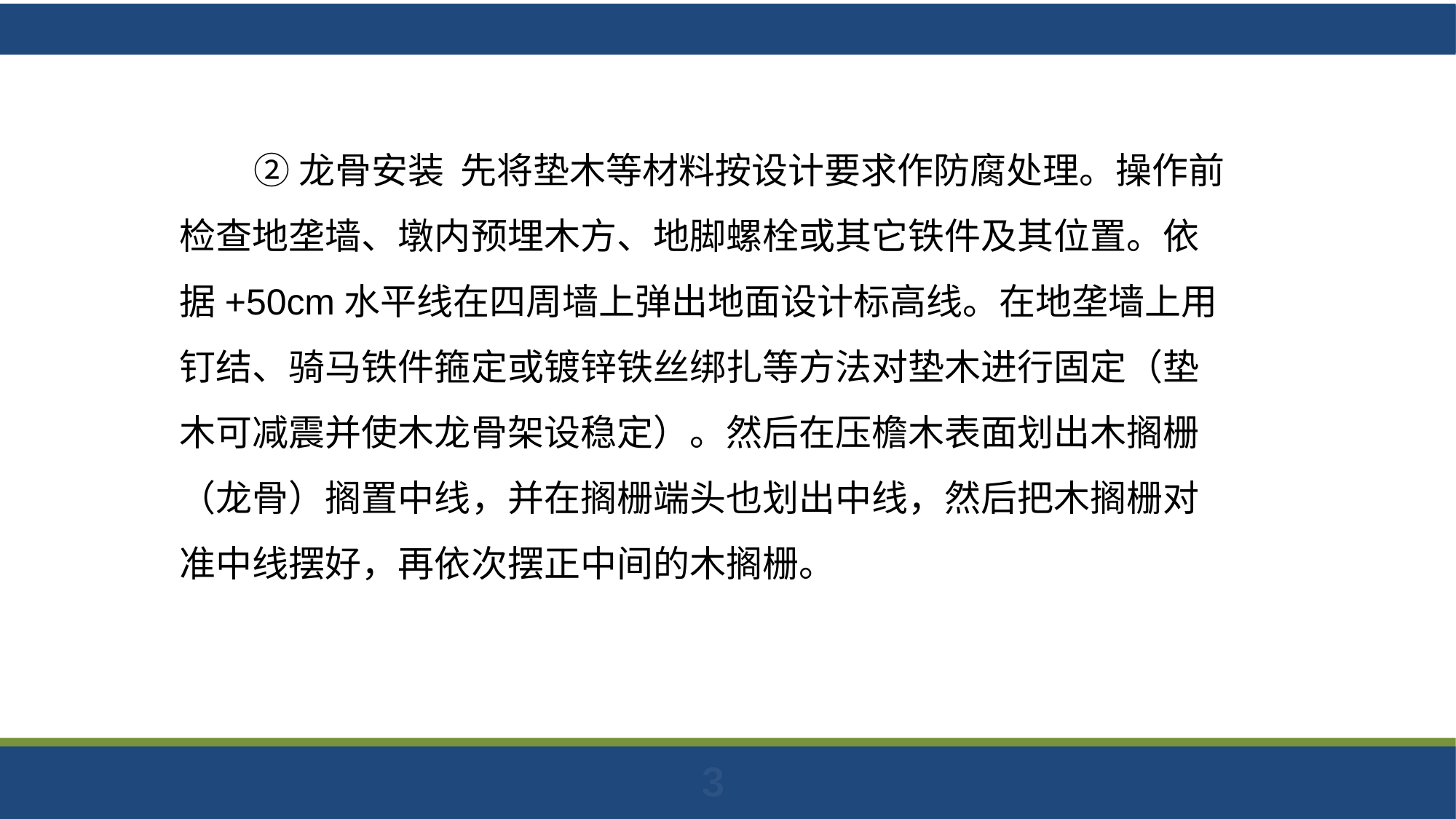

②龙骨安装  先将垫木等材料按设计要求作防腐处理。操作前检查地垄墙、墩内预埋木方、地脚螺栓或其它铁件及其位置。依据+50cm水平线在四周墙上弹出地面设计标高线。在地垄墙上用钉结、骑马铁件箍定或镀锌铁丝绑扎等方法对垫木进行固定（垫木可减震并使木龙骨架设稳定）。然后在压檐木表面划出木搁栅（龙骨）搁置中线，并在搁栅端头也划出中线，然后把木搁栅对准中线摆好，再依次摆正中间的木搁栅。

3